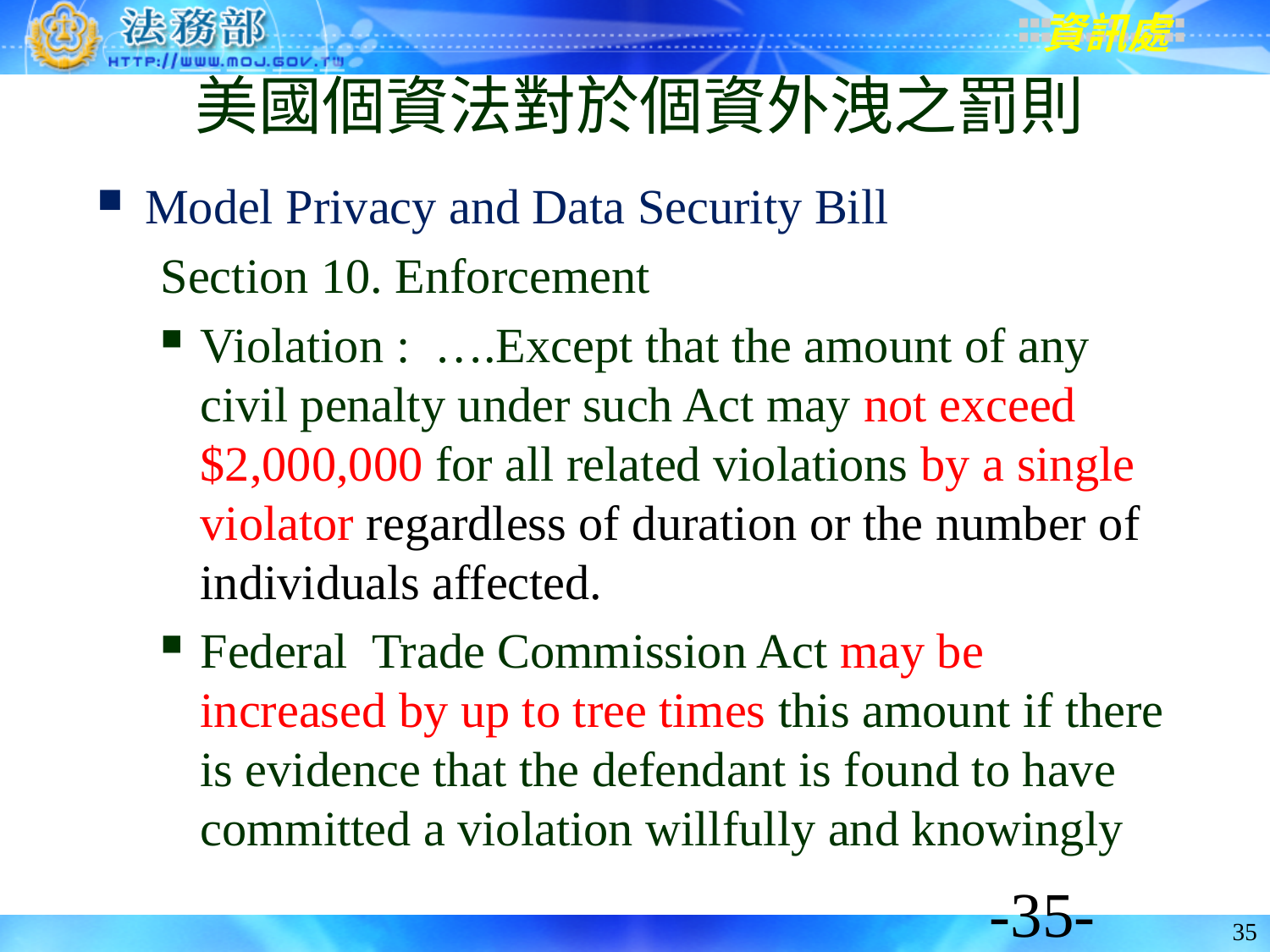

# 美國個資法對於個資外洩之罰則
Model Privacy and Data Security Bill
Section 10. Enforcement
Violation :  ….Except that the amount of any civil penalty under such Act may not exceed $2,000,000 for all related violations by a single violator regardless of duration or the number of individuals affected.
Federal  Trade Commission Act may be increased by up to tree times this amount if there is evidence that the defendant is found to have committed a violation willfully and knowingly
-35-